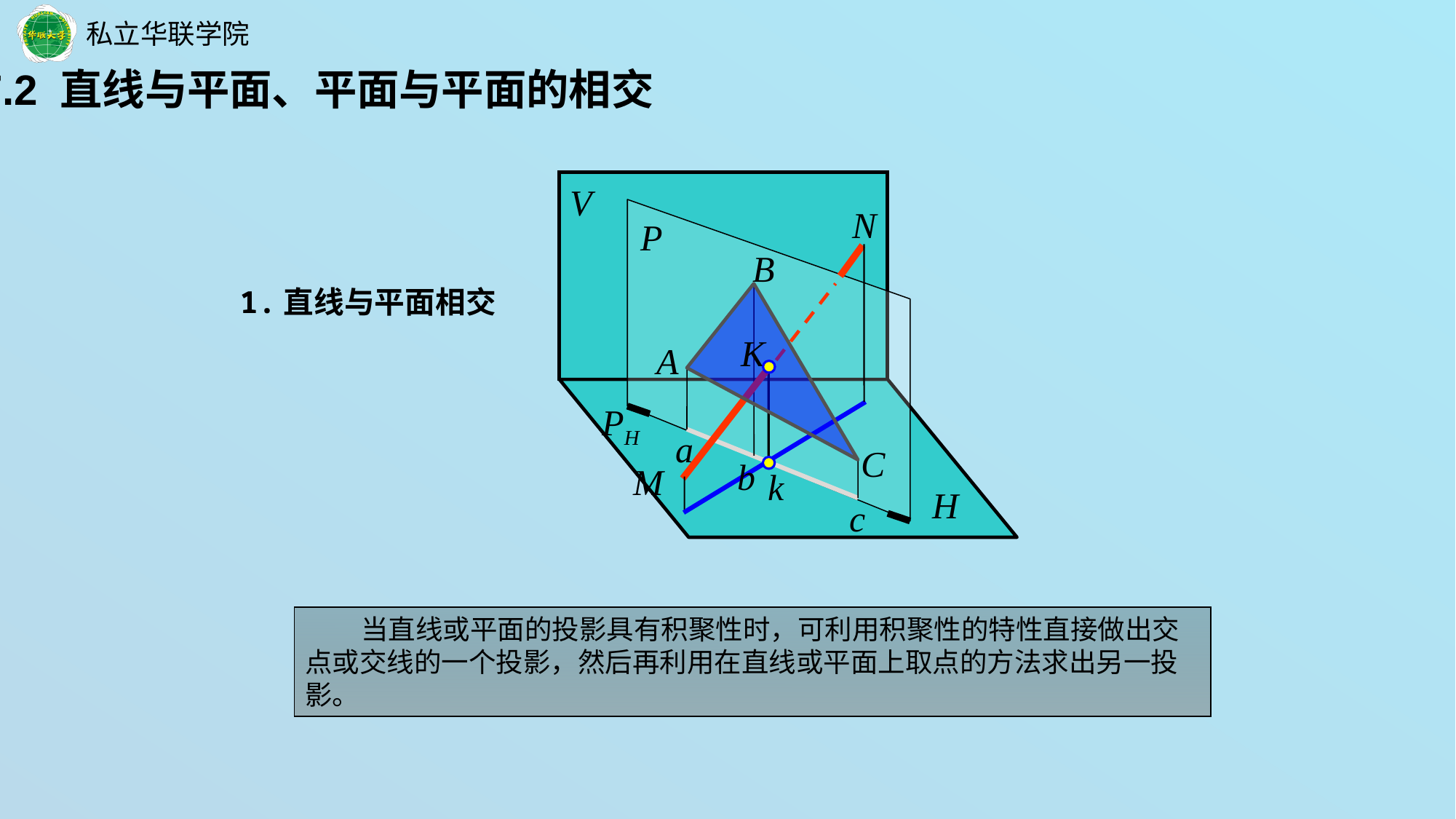

2.7.2 直线与平面、平面与平面的相交

V
N

P
B

1.直线与平面相交

K

A

PH

a

C
b
M

k

H
c

        当直线或平面的投影具有积聚性时，可利用积聚性的特性直接做出交点或交线的一个投影，然后再利用在直线或平面上取点的方法求出另一投影。